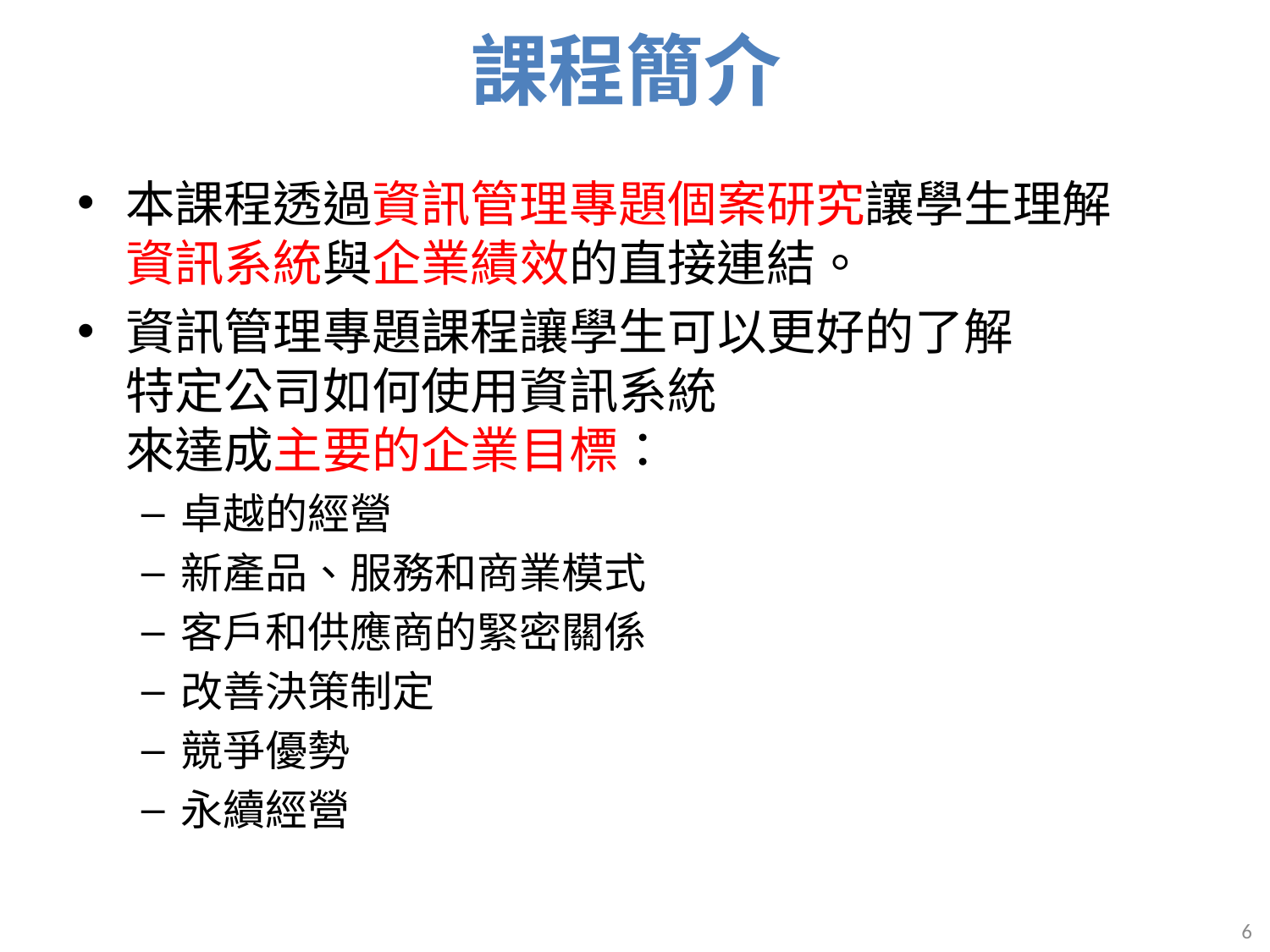

# 課程簡介
本課程透過資訊管理專題個案研究讓學生理解
資訊系統與企業績效的直接連結。
資訊管理專題課程讓學生可以更好的了解
特定公司如何使用資訊系統
來達成主要的企業目標：
卓越的經營
新產品、服務和商業模式
客戶和供應商的緊密關係
改善決策制定
競爭優勢
永續經營
6